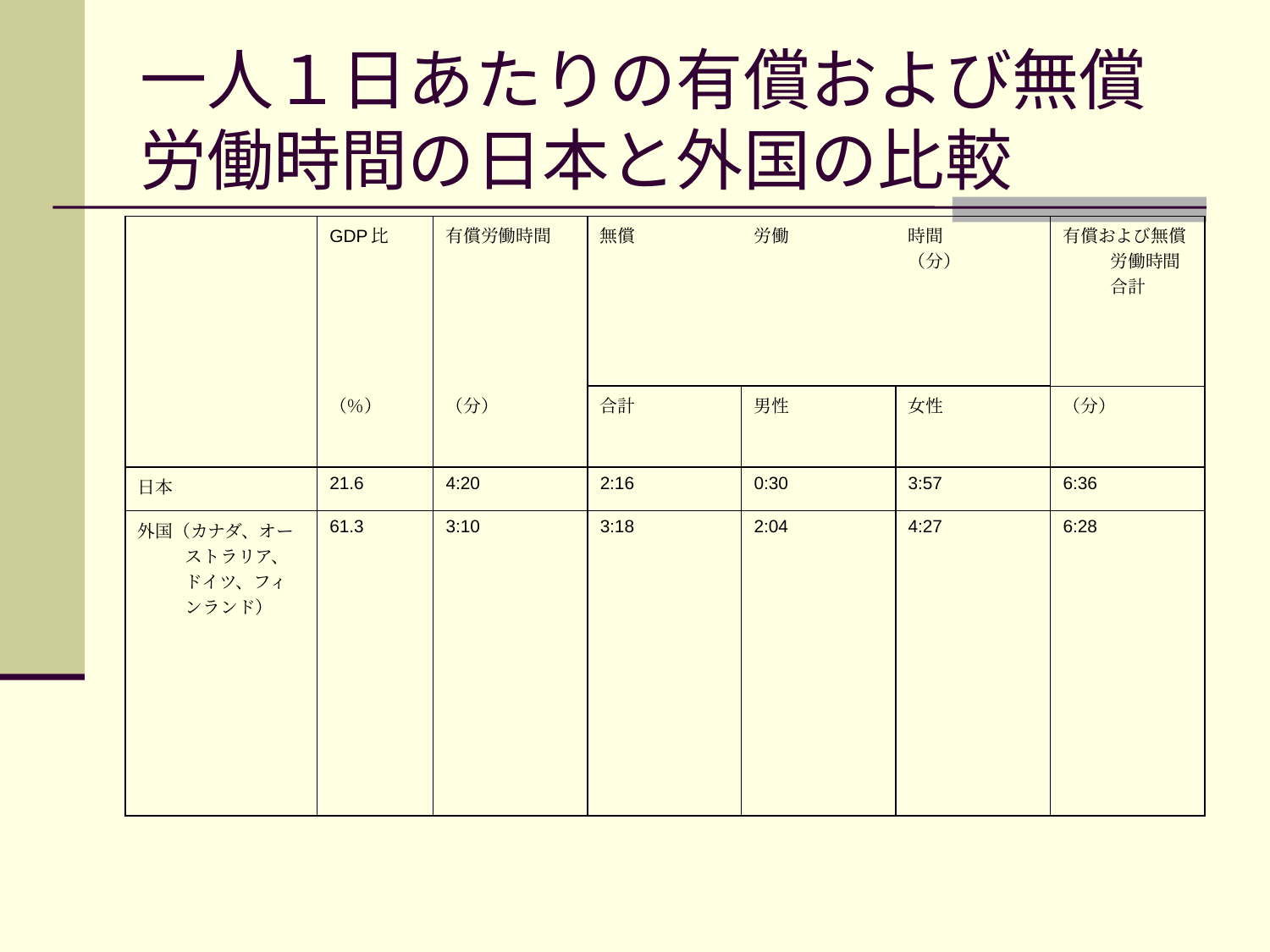

# 一人１日あたりの有償および無償労働時間の日本と外国の比較
|  | GDP比 | 有償労働時間 | 無償 | 労働 | 時間 （分） | 有償および無償労働時間合計 |
| --- | --- | --- | --- | --- | --- | --- |
|  | （％） | （分） | 合計 | 男性 | 女性 | （分） |
| 日本 | 21.6 | 4:20 | 2:16 | 0:30 | 3:57 | 6:36 |
| 外国（カナダ、オーストラリア、ドイツ、フィンランド） | 61.3 | 3:10 | 3:18 | 2:04 | 4:27 | 6:28 |